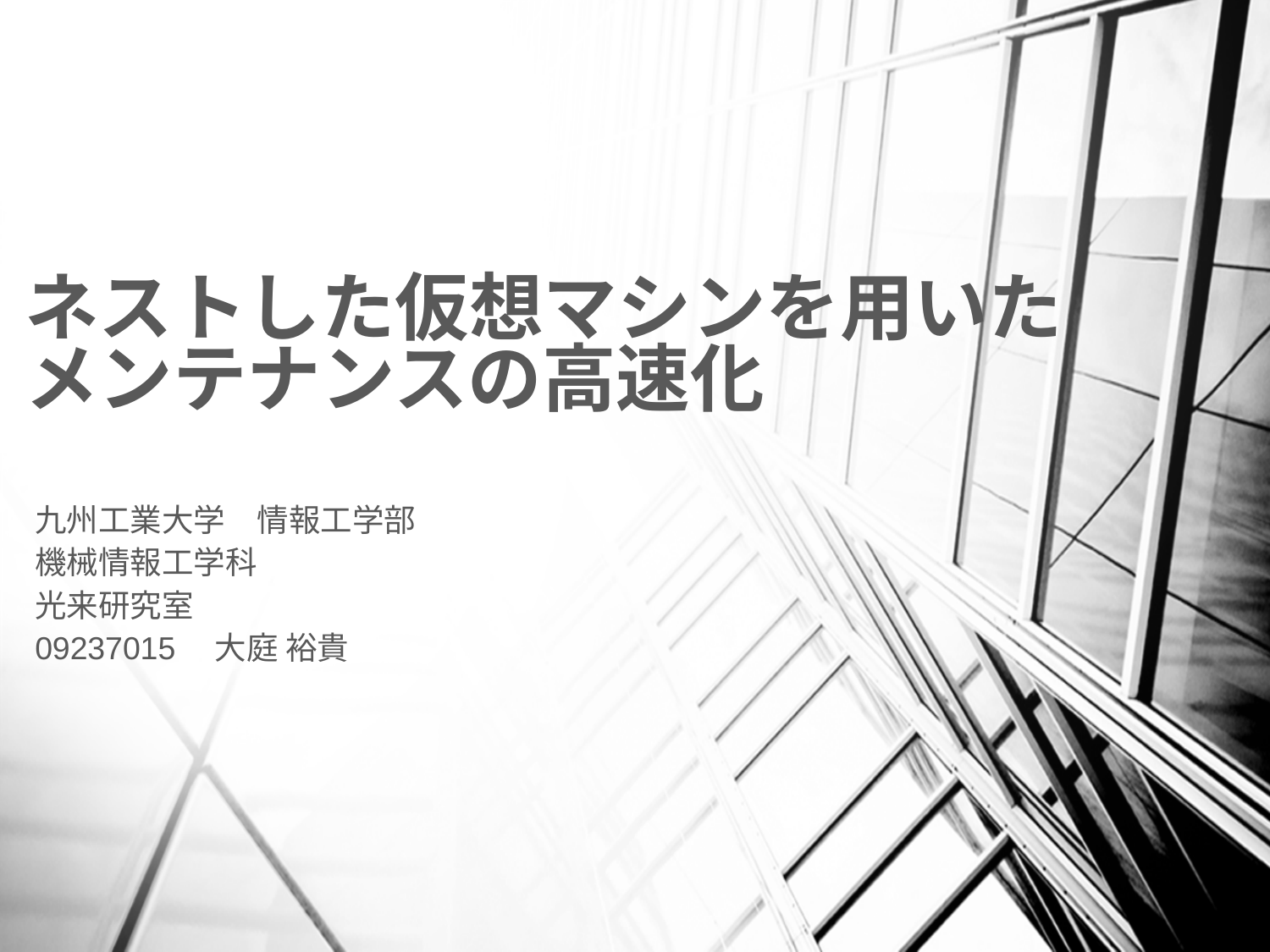

# ネストした仮想マシンを用いた メンテナンスの高速化
九州工業大学　情報工学部
機械情報工学科
光来研究室
09237015　大庭 裕貴